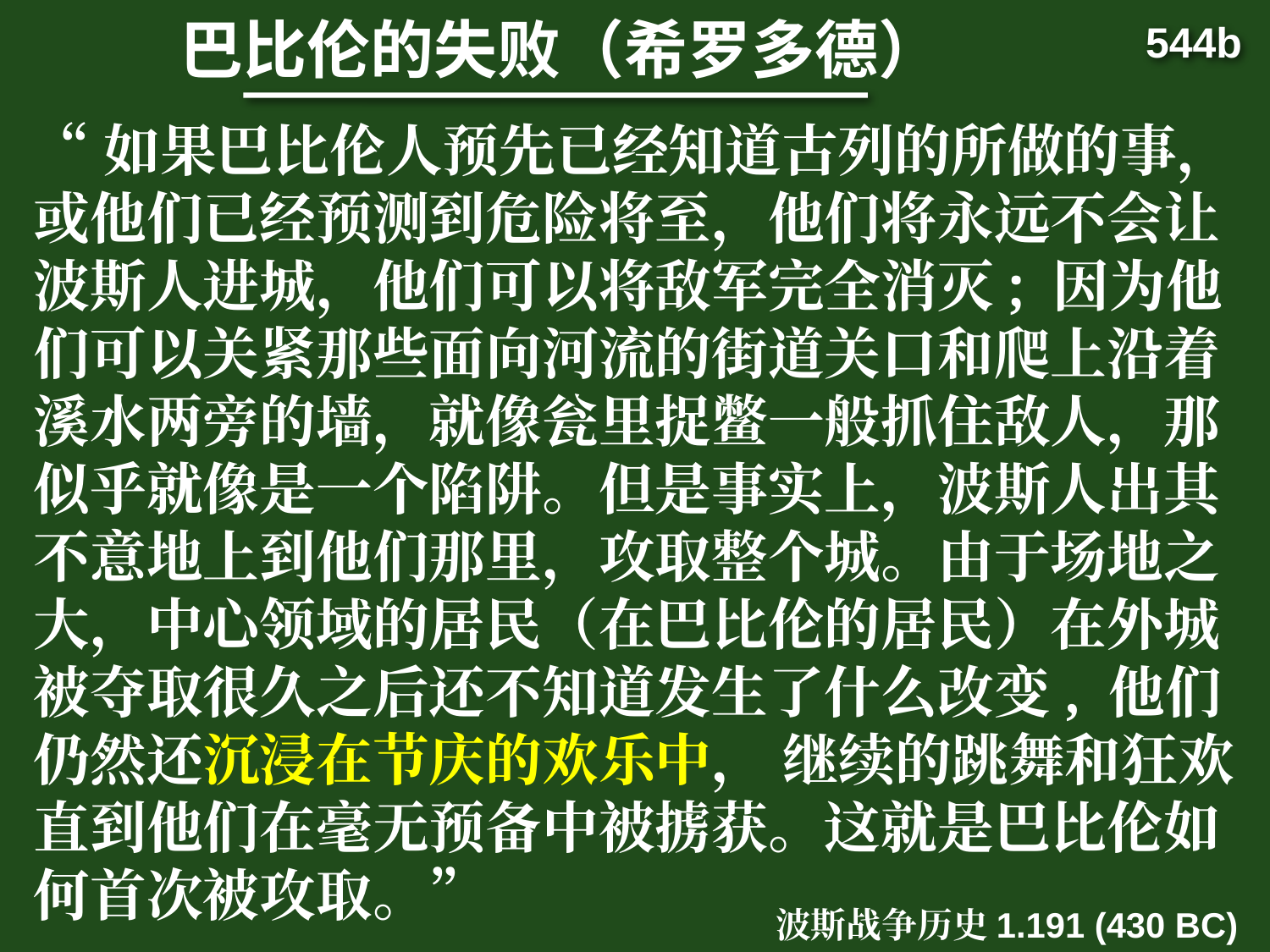

巴比伦的失败（希罗多德）
544b

“如果巴比伦人预先已经知道古列的所做的事，或他们已经预测到危险将至，他们将永远不会让波斯人进城，他们可以将敌军完全消灭; 因为他们可以关紧那些面向河流的街道关口和爬上沿着溪水两旁的墙，就像瓮里捉鳖一般抓住敌人，那似乎就像是一个陷阱。但是事实上，波斯人出其不意地上到他们那里，攻取整个城。由于场地之大，中心领域的居民（在巴比伦的居民）在外城被夺取很久之后还不知道发生了什么改变, 他们仍然还沉浸在节庆的欢乐中， 继续的跳舞和狂欢直到他们在毫无预备中被掳获。这就是巴比伦如何首次被攻取。”
波斯战争历史1.191 (430 BC)